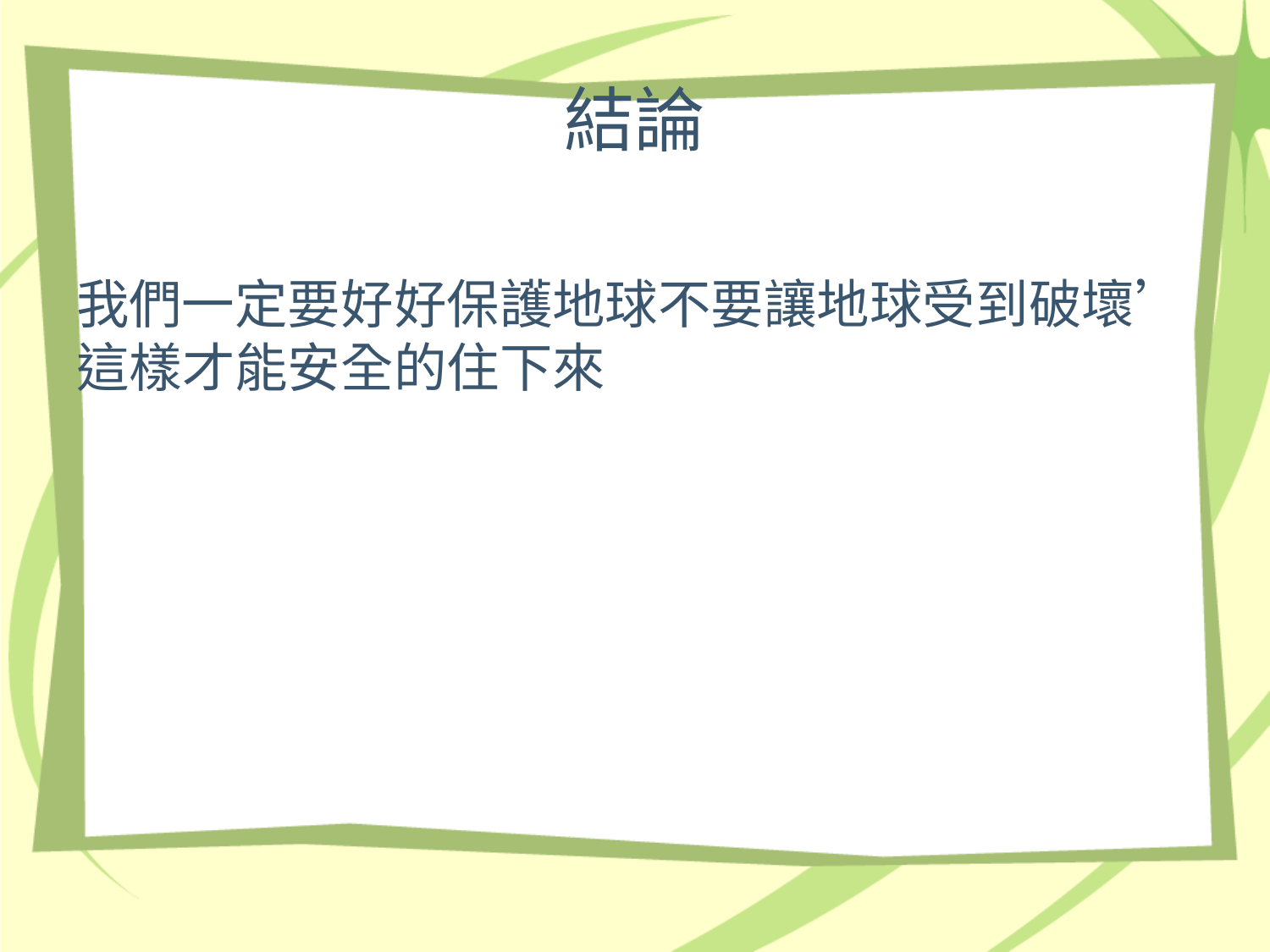

# 結論
我們一定要好好保護地球不要讓地球受到破壞’這樣才能安全的住下來